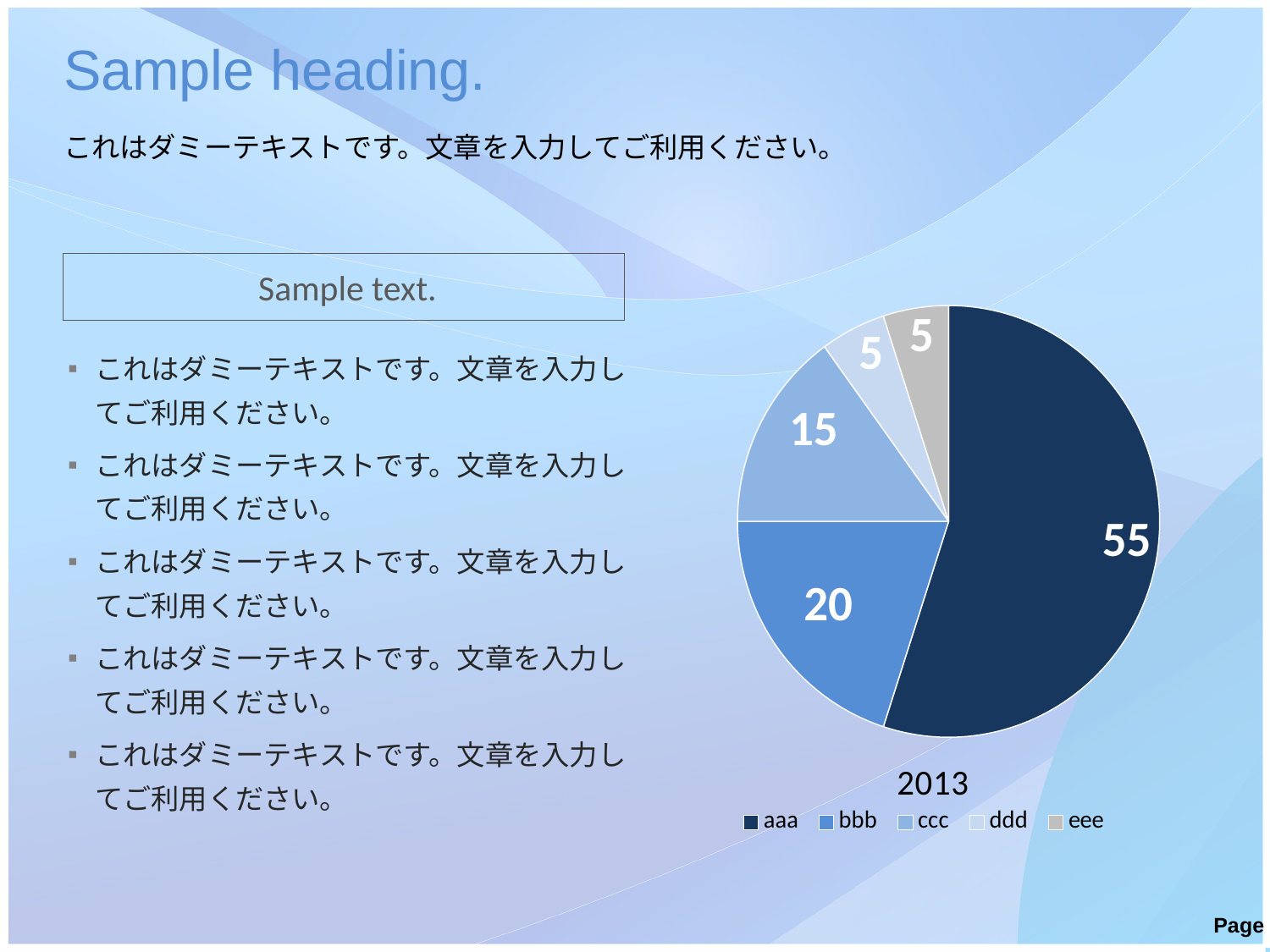

Sample heading.
これはダミーテキストです。文章を入力してご利用ください。
Sample text.

### Chart:

| Category | 2013 |
|---|---|
| aaa | 55.0 |
| bbb | 20.0 |
| ccc | 15.0 |
| ddd | 5.0 |
| eee | 5.0 |
これはダミーテキストです。文章を入力してご利用ください。
これはダミーテキストです。文章を入力してご利用ください。
これはダミーテキストです。文章を入力してご利用ください。
これはダミーテキストです。文章を入力してご利用ください。
これはダミーテキストです。文章を入力してご利用ください。